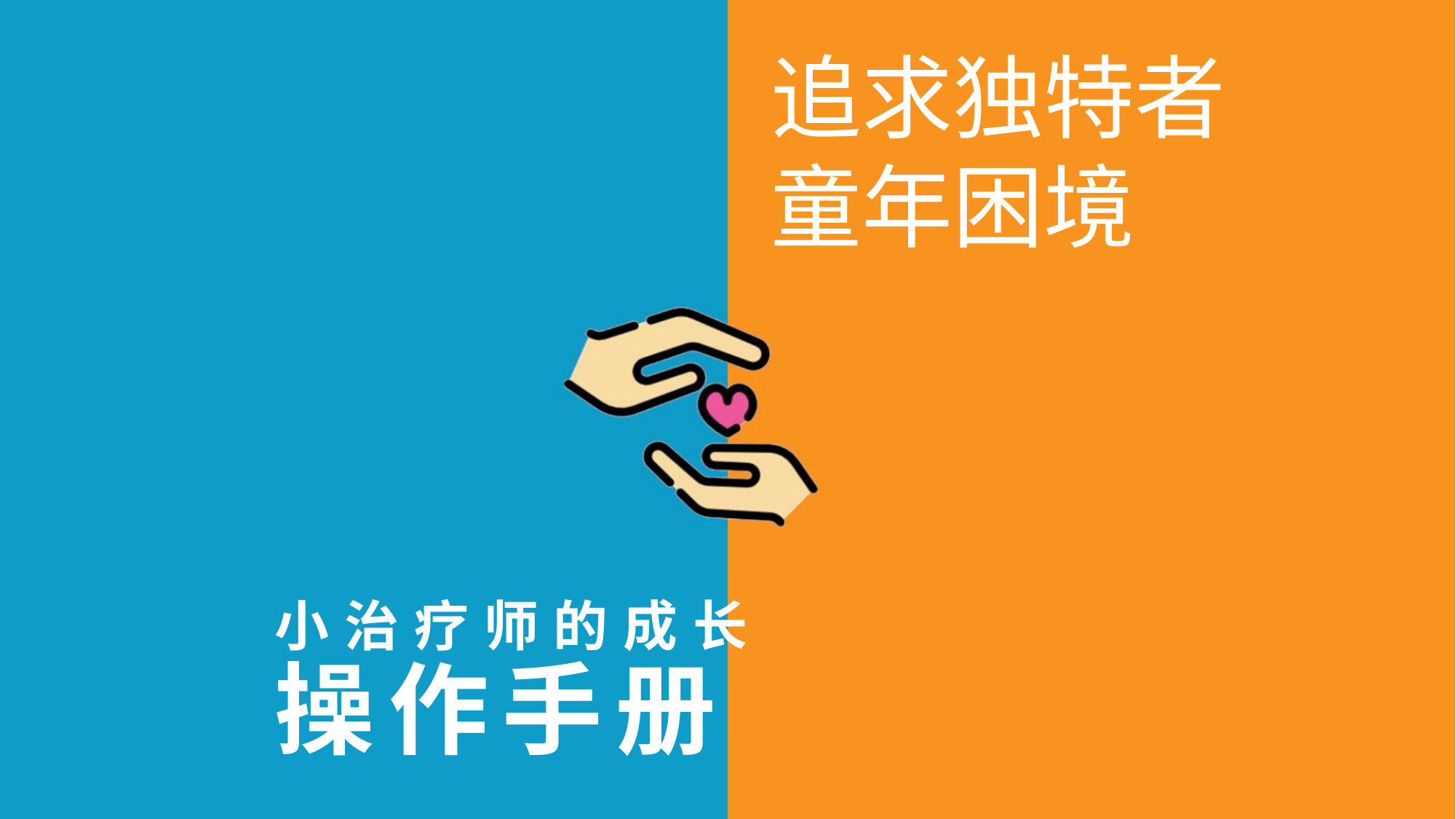

追求独特者
童年困境
小 治 疗 师 的 成 长
操作手册